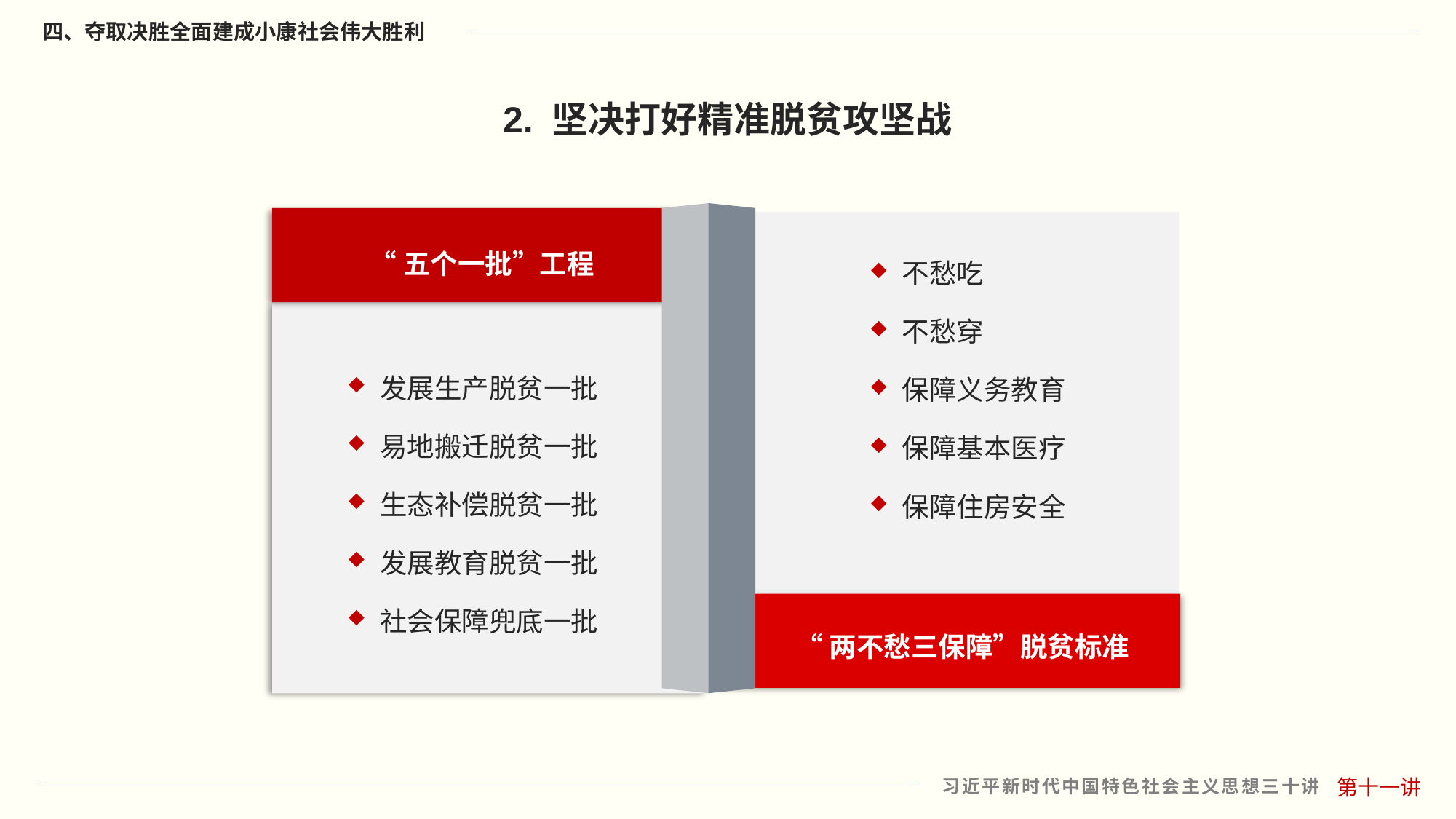

2. 坚决打好精准脱贫攻坚战

不愁吃
不愁穿
保障义务教育
保障基本医疗
保障住房安全

“五个一批”工程

发展生产脱贫一批
易地搬迁脱贫一批
生态补偿脱贫一批
发展教育脱贫一批
社会保障兜底一批

“两不愁三保障”脱贫标准